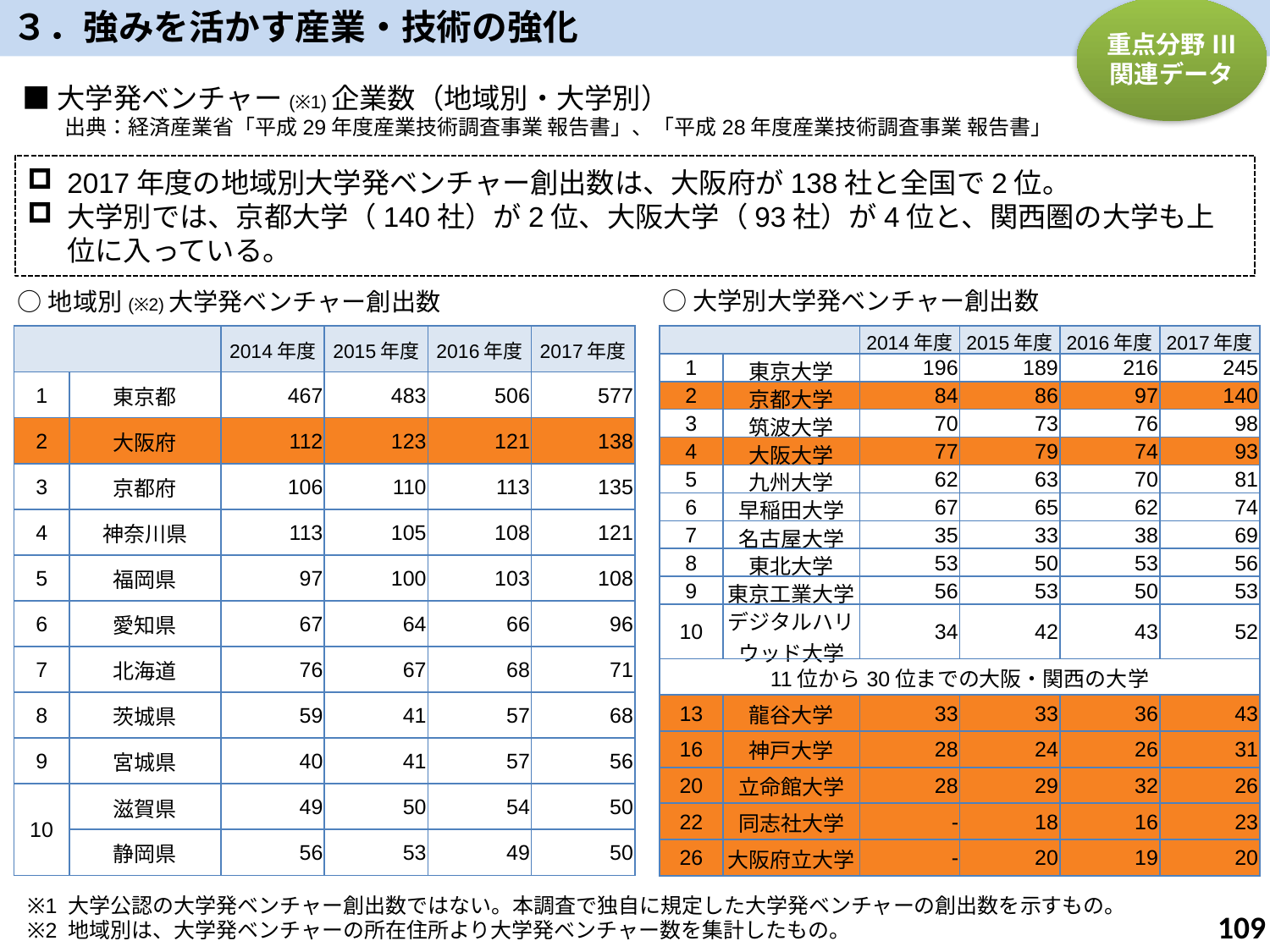

３．強みを活かす産業・技術の強化
重点分野 Ⅲ
関連データ
■大学発ベンチャー(※1)企業数（地域別・大学別）
　　出典：経済産業省「平成29年度産業技術調査事業 報告書」、「平成28年度産業技術調査事業 報告書」
2017年度の地域別大学発ベンチャー創出数は、大阪府が138社と全国で2位。
大学別では、京都大学（140社）が2位、大阪大学（93社）が4位と、関西圏の大学も上位に入っている。
○大学別大学発ベンチャー創出数
○地域別(※2)大学発ベンチャー創出数
|  |  | 2014年度 | 2015年度 | 2016年度 | 2017年度 |
| --- | --- | --- | --- | --- | --- |
| 1 | 東京大学 | 196 | 189 | 216 | 245 |
| 2 | 京都大学 | 84 | 86 | 97 | 140 |
| 3 | 筑波大学 | 70 | 73 | 76 | 98 |
| 4 | 大阪大学 | 77 | 79 | 74 | 93 |
| 5 | 九州大学 | 62 | 63 | 70 | 81 |
| 6 | 早稲田大学 | 67 | 65 | 62 | 74 |
| 7 | 名古屋大学 | 35 | 33 | 38 | 69 |
| 8 | 東北大学 | 53 | 50 | 53 | 56 |
| 9 | 東京工業大学 | 56 | 53 | 50 | 53 |
| 10 | デジタルハリウッド大学 | 34 | 42 | 43 | 52 |
| 11位から30位までの大阪・関西の大学 |  |  |  |  |  |
| 13 | 龍谷大学 | 33 | 33 | 36 | 43 |
| 16 | 神戸大学 | 28 | 24 | 26 | 31 |
| 20 | 立命館大学 | 28 | 29 | 32 | 26 |
| 22 | 同志社大学 | - | 18 | 16 | 23 |
| 26 | 大阪府立大学 | - | 20 | 19 | 20 |
|  |  | 2014年度 | 2015年度 | 2016年度 | 2017年度 |
| --- | --- | --- | --- | --- | --- |
| 1 | 東京都 | 467 | 483 | 506 | 577 |
| 2 | 大阪府 | 112 | 123 | 121 | 138 |
| 3 | 京都府 | 106 | 110 | 113 | 135 |
| 4 | 神奈川県 | 113 | 105 | 108 | 121 |
| 5 | 福岡県 | 97 | 100 | 103 | 108 |
| 6 | 愛知県 | 67 | 64 | 66 | 96 |
| 7 | 北海道 | 76 | 67 | 68 | 71 |
| 8 | 茨城県 | 59 | 41 | 57 | 68 |
| 9 | 宮城県 | 40 | 41 | 57 | 56 |
| 10 | 滋賀県 | 49 | 50 | 54 | 50 |
|  | 静岡県 | 56 | 53 | 49 | 50 |
※1 大学公認の大学発ベンチャー創出数ではない。本調査で独自に規定した大学発ベンチャーの創出数を示すもの。
※2 地域別は、大学発ベンチャーの所在住所より大学発ベンチャー数を集計したもの。
109